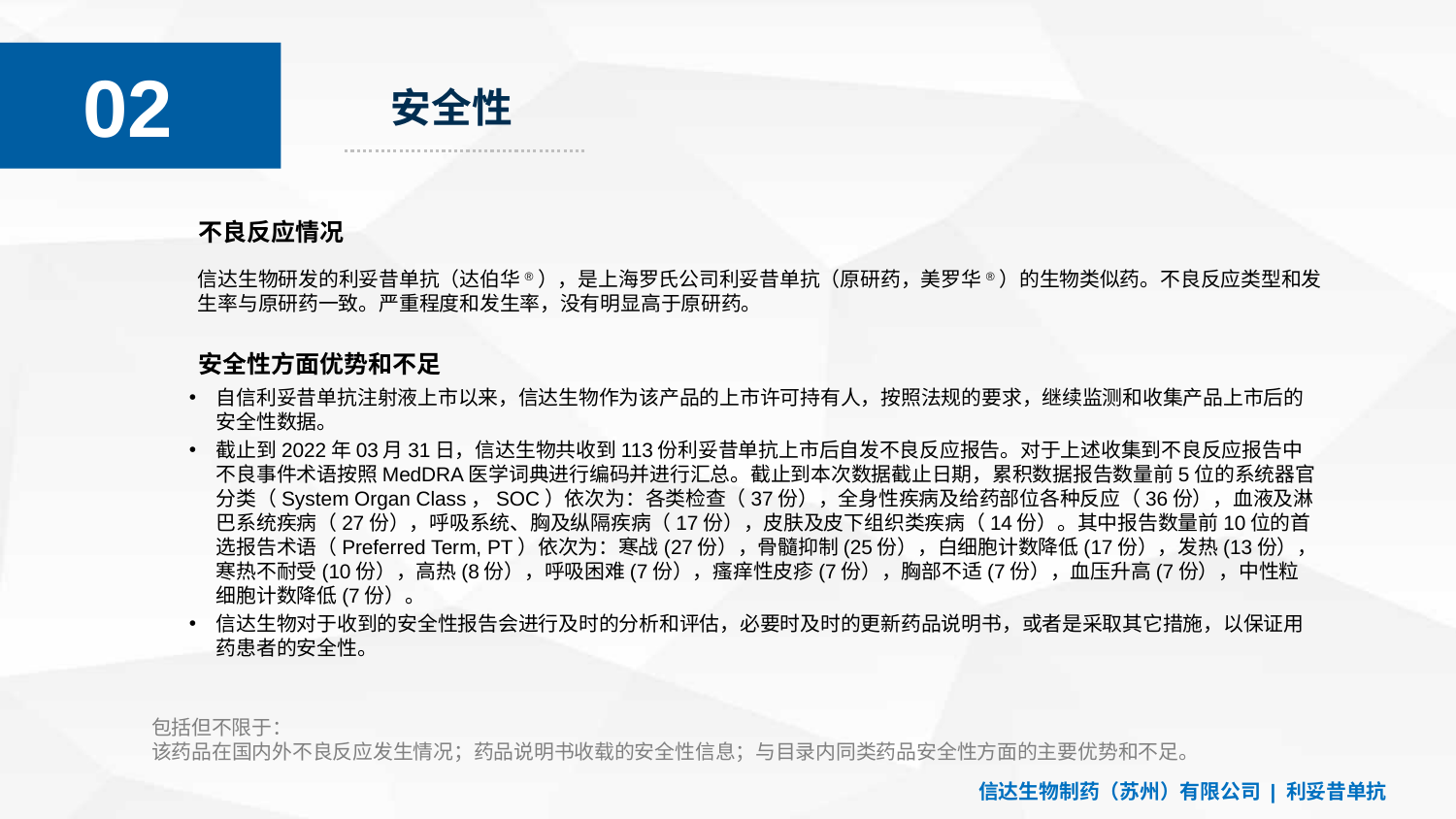

02
01
安全性
不良反应情况
信达生物研发的利妥昔单抗（达伯华®），是上海罗氏公司利妥昔单抗（原研药，美罗华®）的生物类似药。不良反应类型和发生率与原研药一致。严重程度和发生率，没有明显高于原研药。

安全性方面优势和不足
自信利妥昔单抗注射液上市以来，信达生物作为该产品的上市许可持有人，按照法规的要求，继续监测和收集产品上市后的安全性数据。
截止到2022年03月31日，信达生物共收到113份利妥昔单抗上市后自发不良反应报告。对于上述收集到不良反应报告中不良事件术语按照MedDRA医学词典进行编码并进行汇总。截止到本次数据截止日期，累积数据报告数量前5位的系统器官分类（System Organ Class，SOC）依次为：各类检查（37份），全身性疾病及给药部位各种反应（36份），血液及淋巴系统疾病（27份），呼吸系统、胸及纵隔疾病（17份），皮肤及皮下组织类疾病（14份）。其中报告数量前10位的首选报告术语（Preferred Term, PT）依次为：寒战(27份），骨髓抑制(25份），白细胞计数降低(17份），发热(13份），寒热不耐受(10份），高热(8份），呼吸困难(7份），瘙痒性皮疹(7份），胸部不适(7份），血压升高(7份），中性粒细胞计数降低(7份）。
信达生物对于收到的安全性报告会进行及时的分析和评估，必要时及时的更新药品说明书，或者是采取其它措施，以保证用药患者的安全性。

包括但不限于：
该药品在国内外不良反应发生情况；药品说明书收载的安全性信息；与目录内同类药品安全性方面的主要优势和不足。
信达生物制药（苏州）有限公司 | 利妥昔单抗